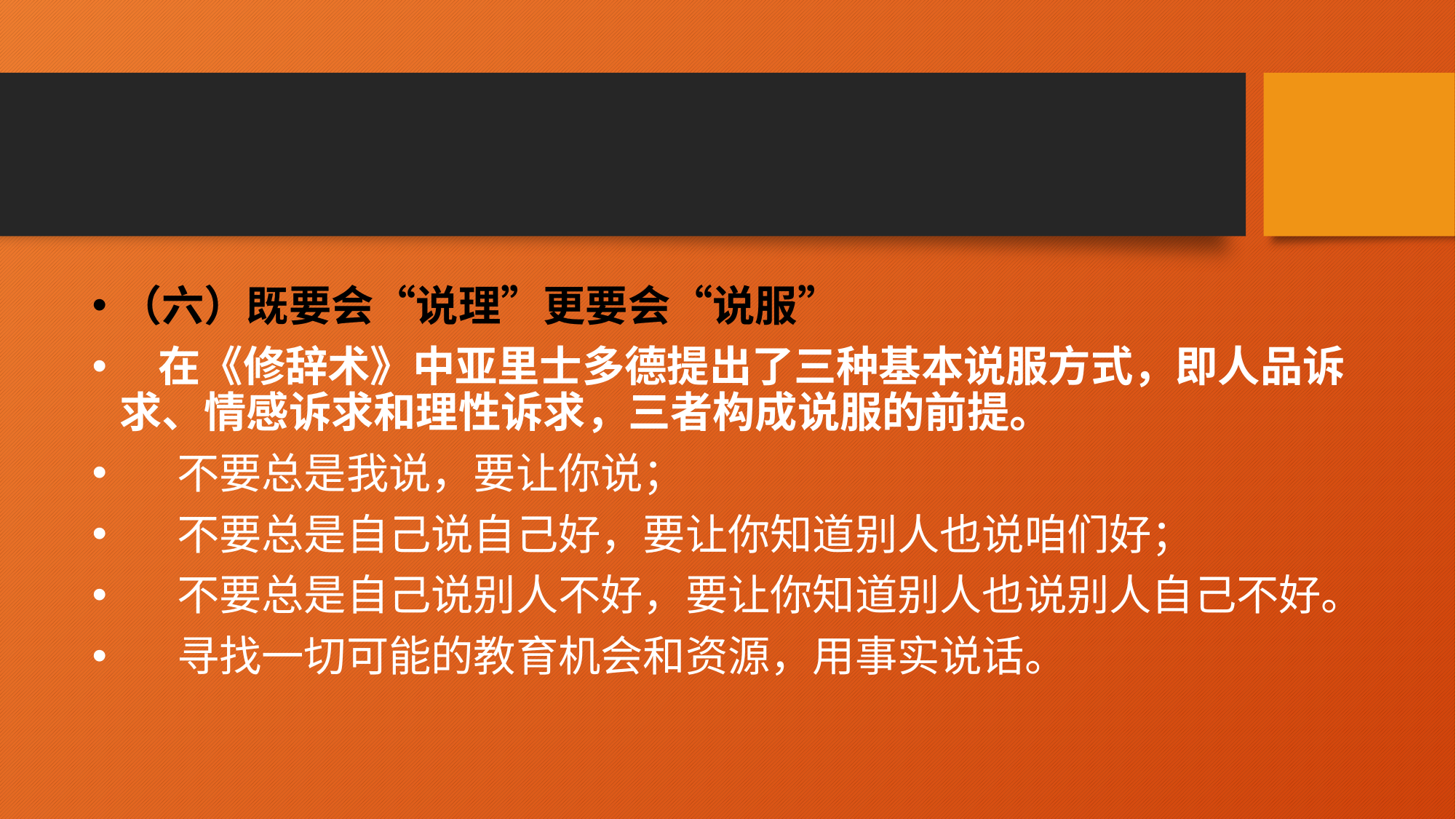

#
（六）既要会“说理”更要会“说服”
   在《修辞术》中亚里士多德提出了三种基本说服方式，即人品诉求、情感诉求和理性诉求，三者构成说服的前提。
     不要总是我说，要让你说；
     不要总是自己说自己好，要让你知道别人也说咱们好；
     不要总是自己说别人不好，要让你知道别人也说别人自己不好。
     寻找一切可能的教育机会和资源，用事实说话。